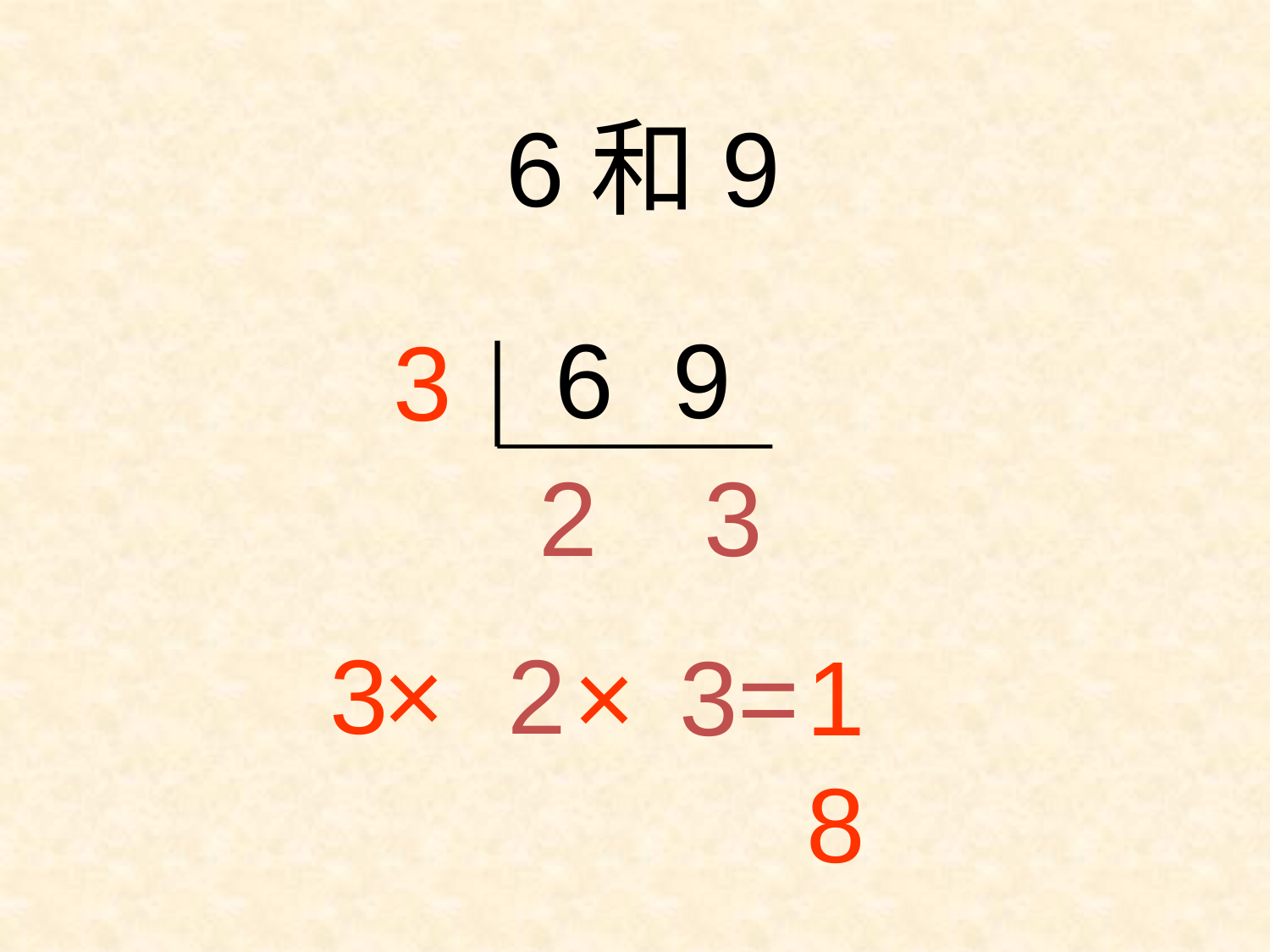

6和9
6  9
3

2
3
3
×
2
×
3=
18